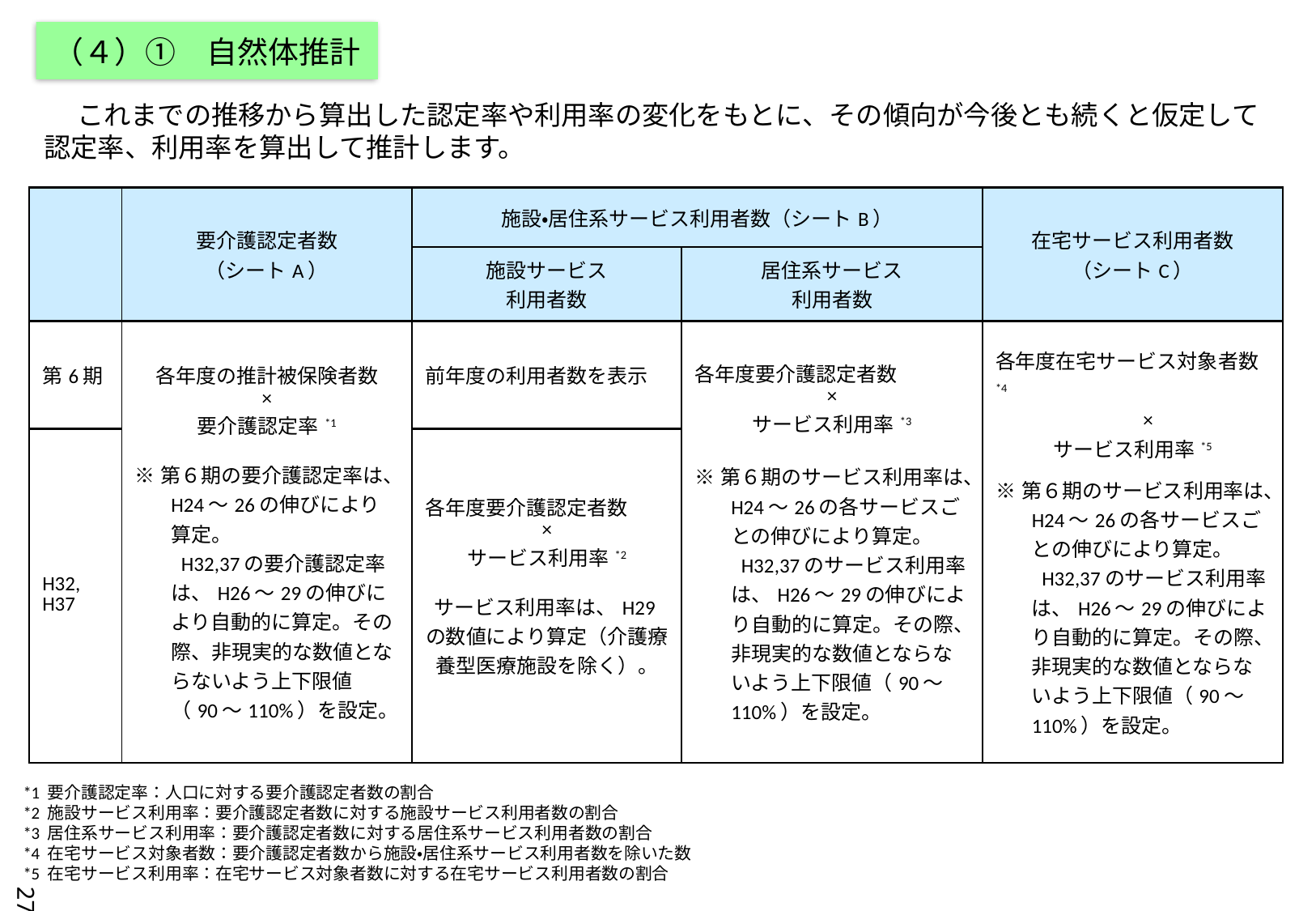

（４）①　自然体推計
　 これまでの推移から算出した認定率や利用率の変化をもとに、その傾向が今後とも続くと仮定して認定率、利用率を算出して推計します。
|  | 要介護認定者数 （シートA） | 施設・居住系サービス利用者数（シートB） |  | 在宅サービス利用者数 （シートC） |
| --- | --- | --- | --- | --- |
|  |  | 施設サービス 利用者数 | 居住系サービス 利用者数 |  |
| 第6期 | 各年度の推計被保険者数 × 要介護認定率\*1 ※第６期の要介護認定率は、H24～26の伸びにより算定。 　　H32,37の要介護認定率は、H26～29の伸びにより自動的に算定。その際、非現実的な数値とならないよう上下限値（90～110%）を設定。 | 前年度の利用者数を表示 | 各年度要介護認定者数 × サービス利用率\*3 ※第６期のサービス利用率は、H24～26の各サービスごとの伸びにより算定。 　　H32,37のサービス利用率は、H26～29の伸びにより自動的に算定。その際、非現実的な数値とならないよう上下限値（90～110%）を設定。 | 各年度在宅サービス対象者数\*4　　　 　　　　　　　× サービス利用率\*5 ※第６期のサービス利用率は、H24～26の各サービスごとの伸びにより算定。 　　H32,37のサービス利用率は、H26～29の伸びにより自動的に算定。その際、非現実的な数値とならないよう上下限値（90～110%）を設定。 |
| H32, H37 |  | 各年度要介護認定者数 × サービス利用率\*2 サービス利用率は、H29の数値により算定（介護療養型医療施設を除く）。 |  |  |
*1 要介護認定率：人口に対する要介護認定者数の割合
*2 施設サービス利用率：要介護認定者数に対する施設サービス利用者数の割合
*3 居住系サービス利用率：要介護認定者数に対する居住系サービス利用者数の割合
*4 在宅サービス対象者数：要介護認定者数から施設・居住系サービス利用者数を除いた数
*5 在宅サービス利用率：在宅サービス対象者数に対する在宅サービス利用者数の割合

27